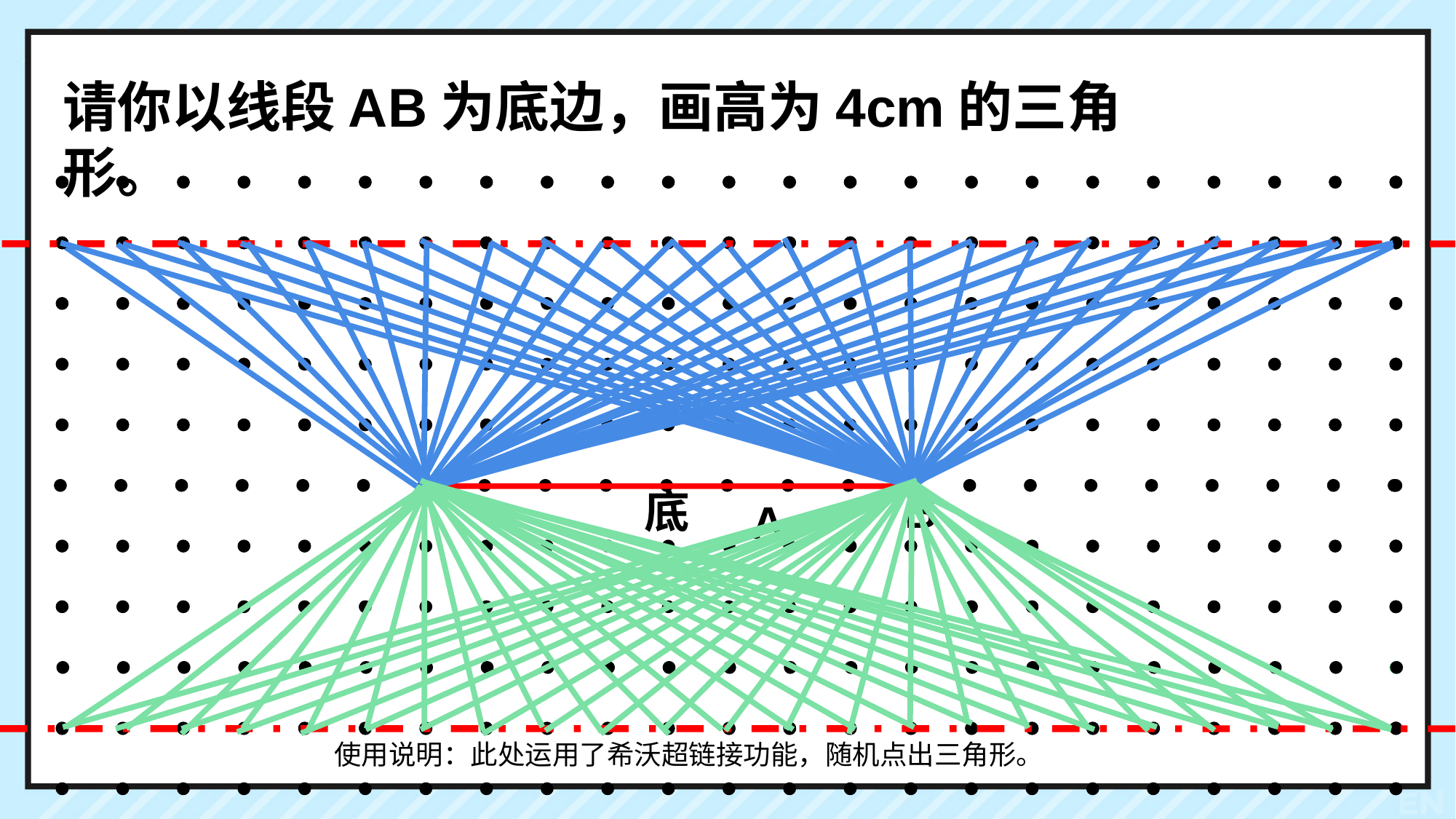

请你以线段AB为底边，画高为4cm的三角形。

底
B

A

使用说明：此处运用了希沃超链接功能，随机点出三角形。